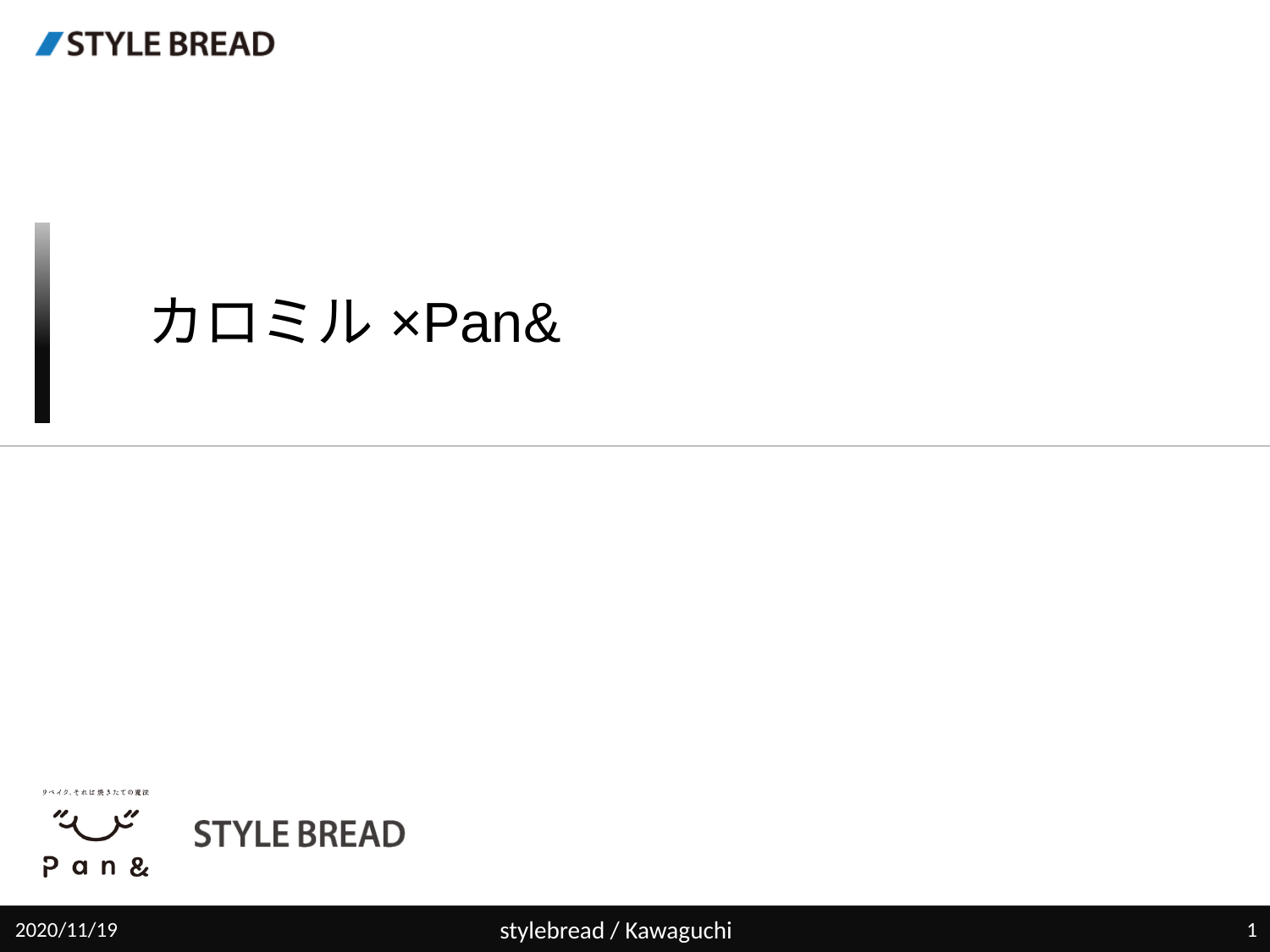

# カロミル×Pan&

2020/11/19
stylebread / Kawaguchi
1